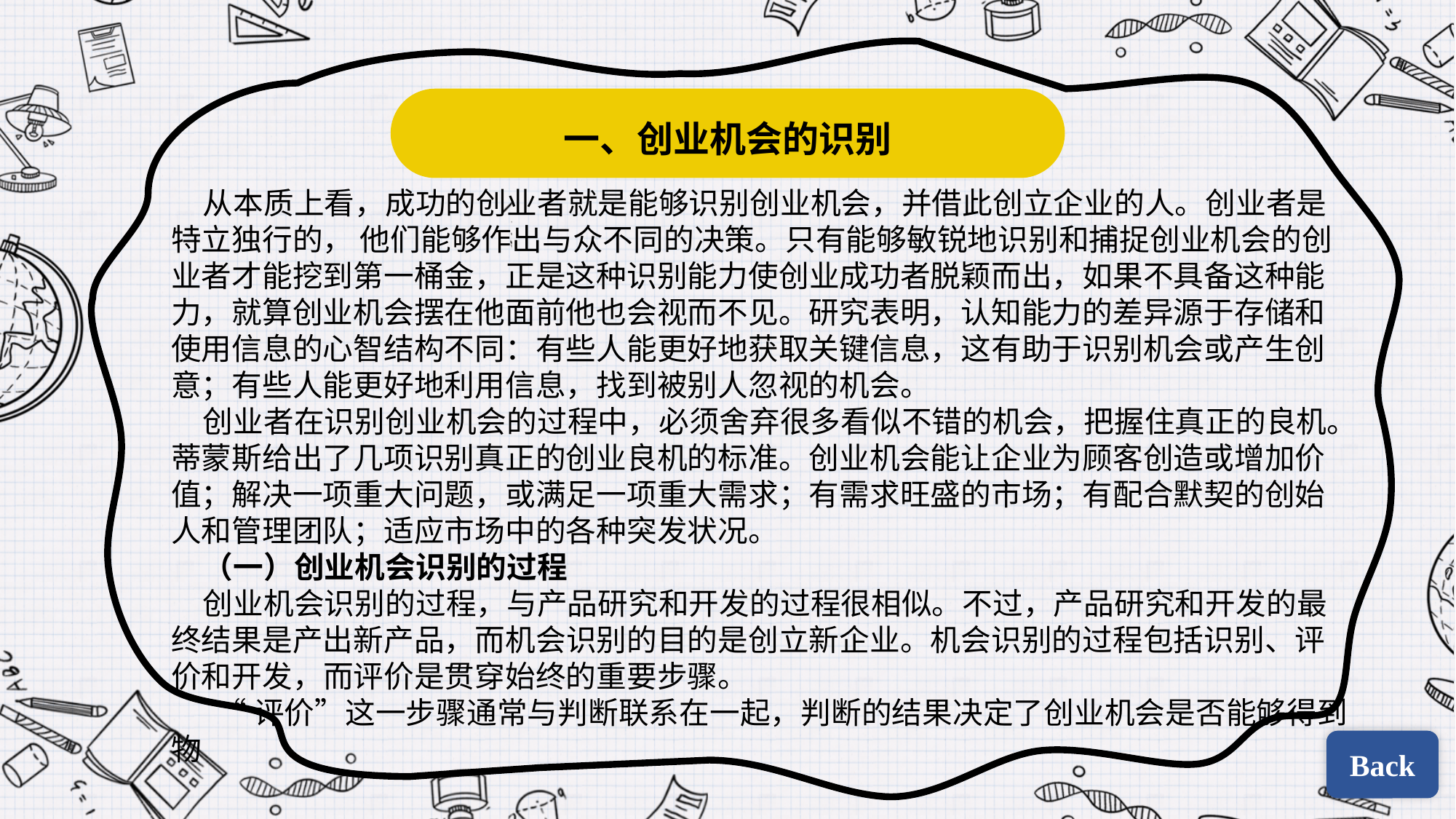

一、创业机会的识别
从本质上看，成功的创业者就是能够识别创业机会，并借此创立企业的人。创业者是特立独行的， 他们能够作出与众不同的决策。只有能够敏锐地识别和捕捉创业机会的创业者才能挖到第一桶金，正是这种识别能力使创业成功者脱颖而出，如果不具备这种能力，就算创业机会摆在他面前他也会视而不见。研究表明，认知能力的差异源于存储和使用信息的心智结构不同：有些人能更好地获取关键信息，这有助于识别机会或产生创意；有些人能更好地利用信息，找到被别人忽视的机会。
创业者在识别创业机会的过程中，必须舍弃很多看似不错的机会，把握住真正的良机。蒂蒙斯给出了几项识别真正的创业良机的标准。创业机会能让企业为顾客创造或增加价值；解决一项重大问题，或满足一项重大需求；有需求旺盛的市场；有配合默契的创始人和管理团队；适应市场中的各种突发状况。
（一）创业机会识别的过程
创业机会识别的过程，与产品研究和开发的过程很相似。不过，产品研究和开发的最终结果是产出新产品，而机会识别的目的是创立新企业。机会识别的过程包括识别、评价和开发，而评价是贯穿始终的重要步骤。
  “评价”这一步骤通常与判断联系在一起，判断的结果决定了创业机会是否能够得到物

Back